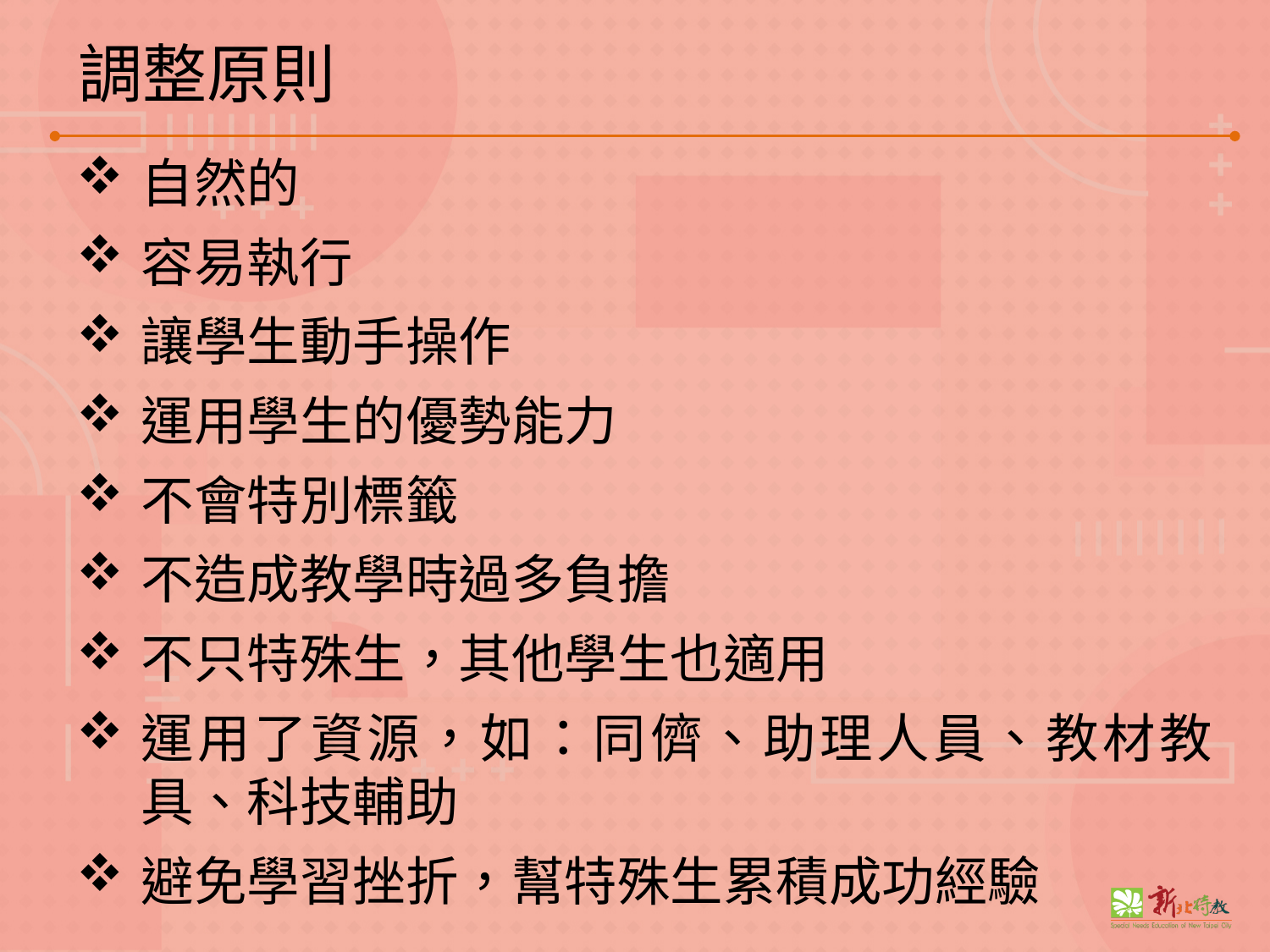

# 調整原則
自然的
容易執行
讓學生動手操作
運用學生的優勢能力
不會特別標籤
不造成教學時過多負擔
不只特殊生，其他學生也適用
運用了資源，如：同儕、助理人員、教材教具、科技輔助
避免學習挫折，幫特殊生累積成功經驗